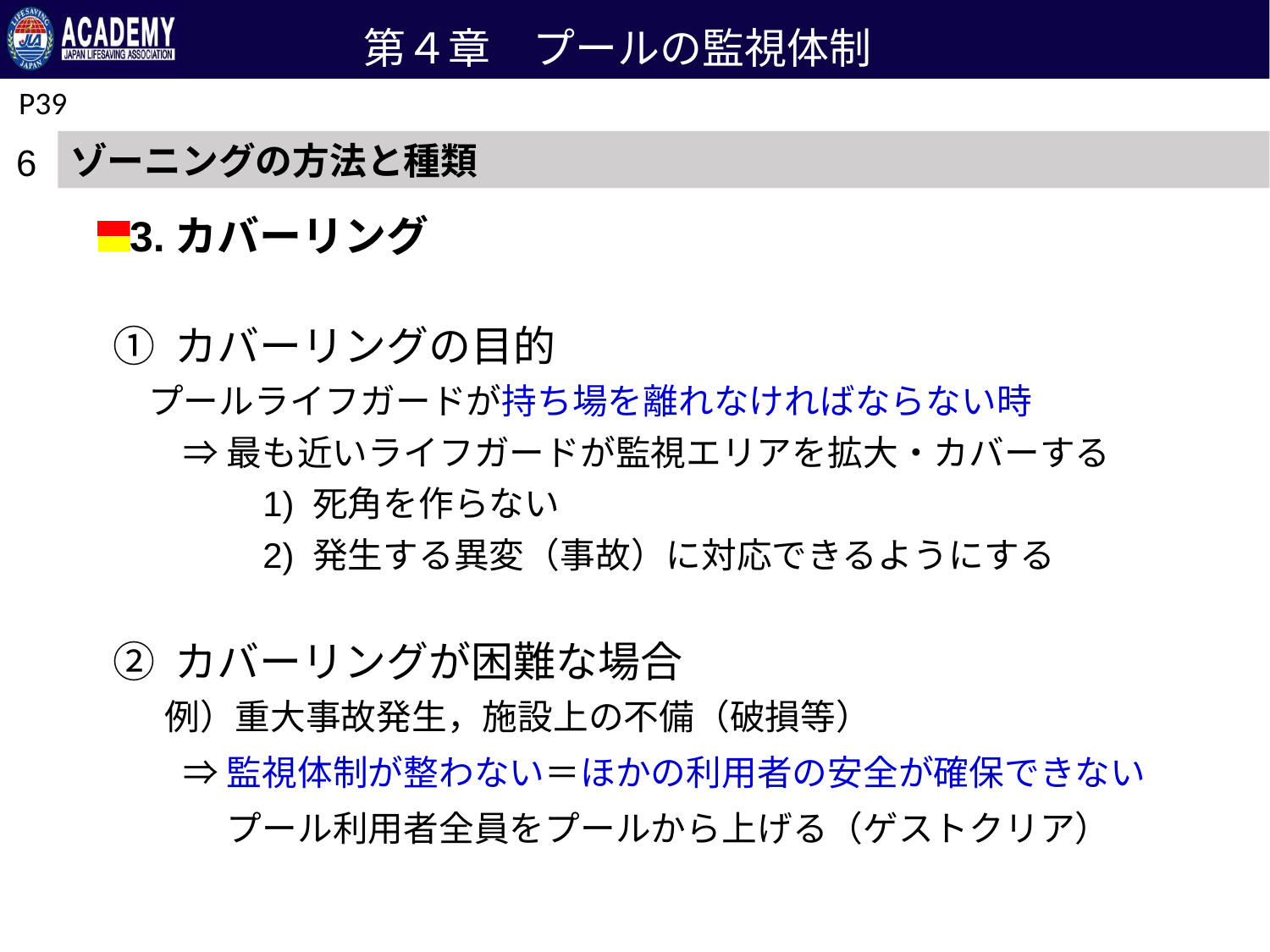

第４章　プールの監視体制
P39
ゾーニングの方法と種類
6
3.カバーリング
① カバーリングの目的
　プールライフガードが持ち場を離れなければならない時
　　⇒ 最も近いライフガードが監視エリアを拡大・カバーする
　　　　1) 死角を作らない
　　　　2) 発生する異変（事故）に対応できるようにする

② カバーリングが困難な場合
 　例）重大事故発生，施設上の不備（破損等）
　　⇒ 監視体制が整わない＝ほかの利用者の安全が確保できない
　　　 プール利用者全員をプールから上げる（ゲストクリア）